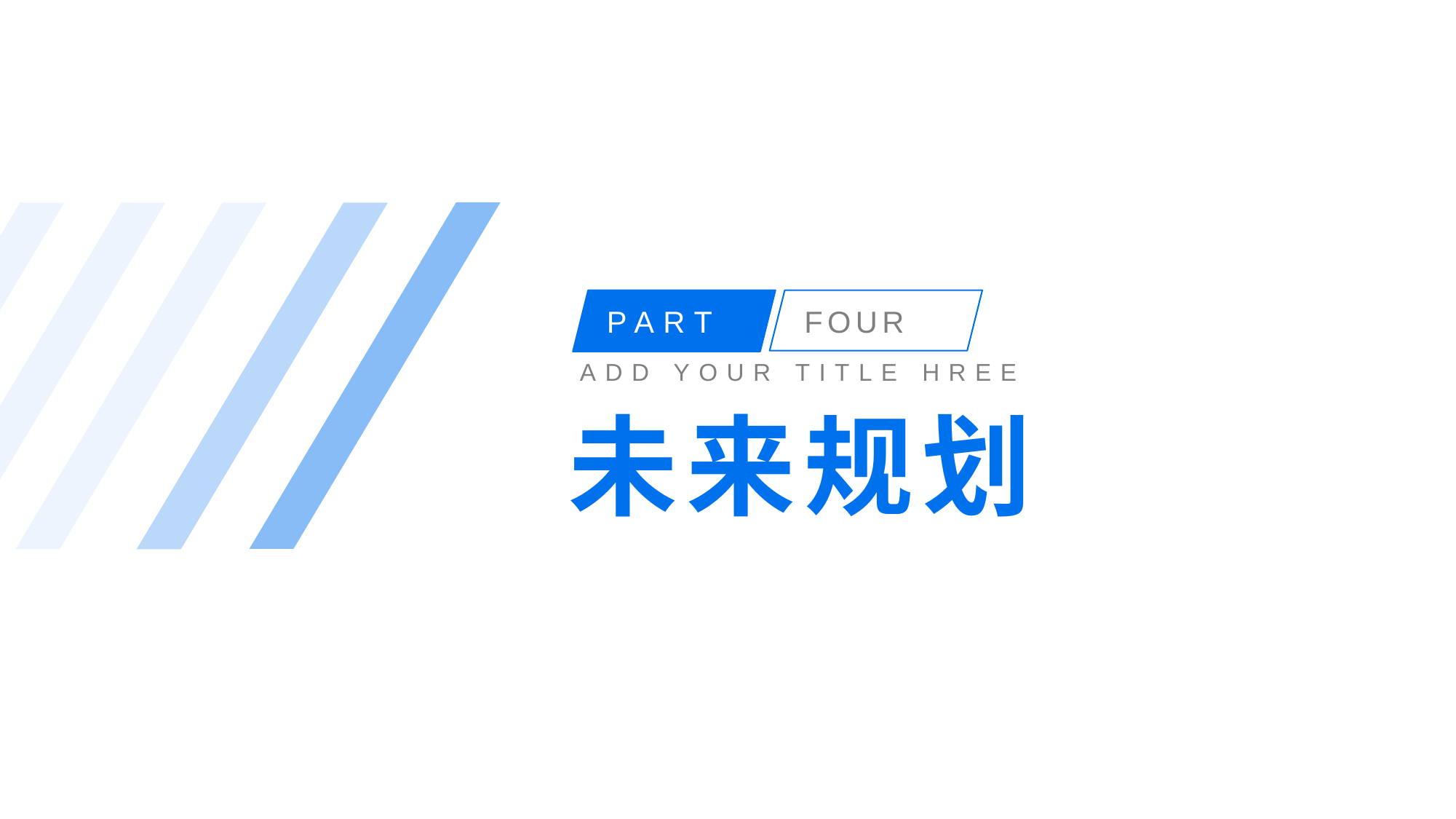

PART
FOUR
ADD YOUR TITLE HREE
未来规划